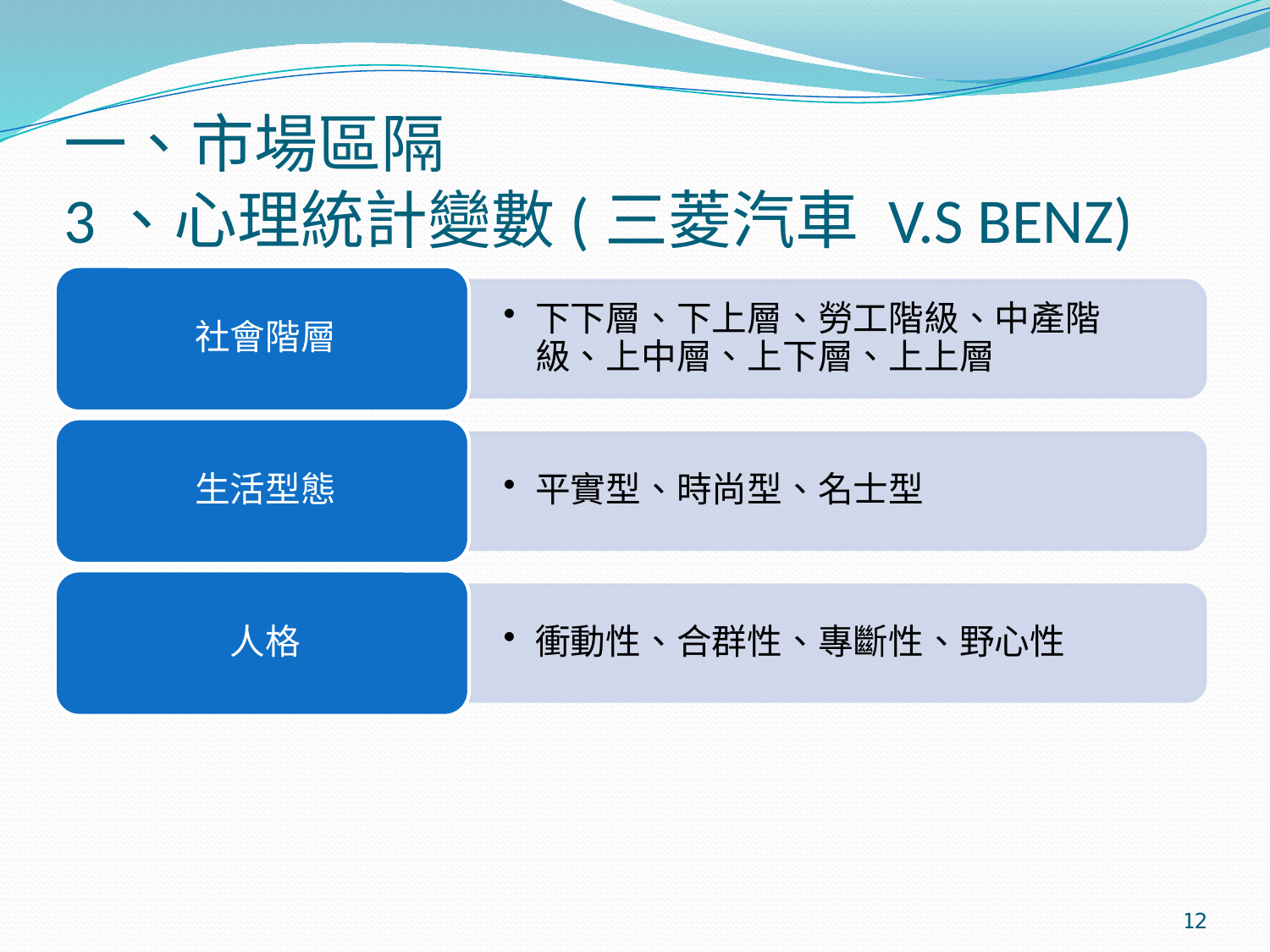

# 一、市場區隔 3、心理統計變數(三菱汽車 V.S BENZ)
下下層、下上層、勞工階級、中產階級、上中層、上下層、上上層
社會階層
平實型、時尚型、名士型
生活型態
衝動性、合群性、專斷性、野心性
人格
12